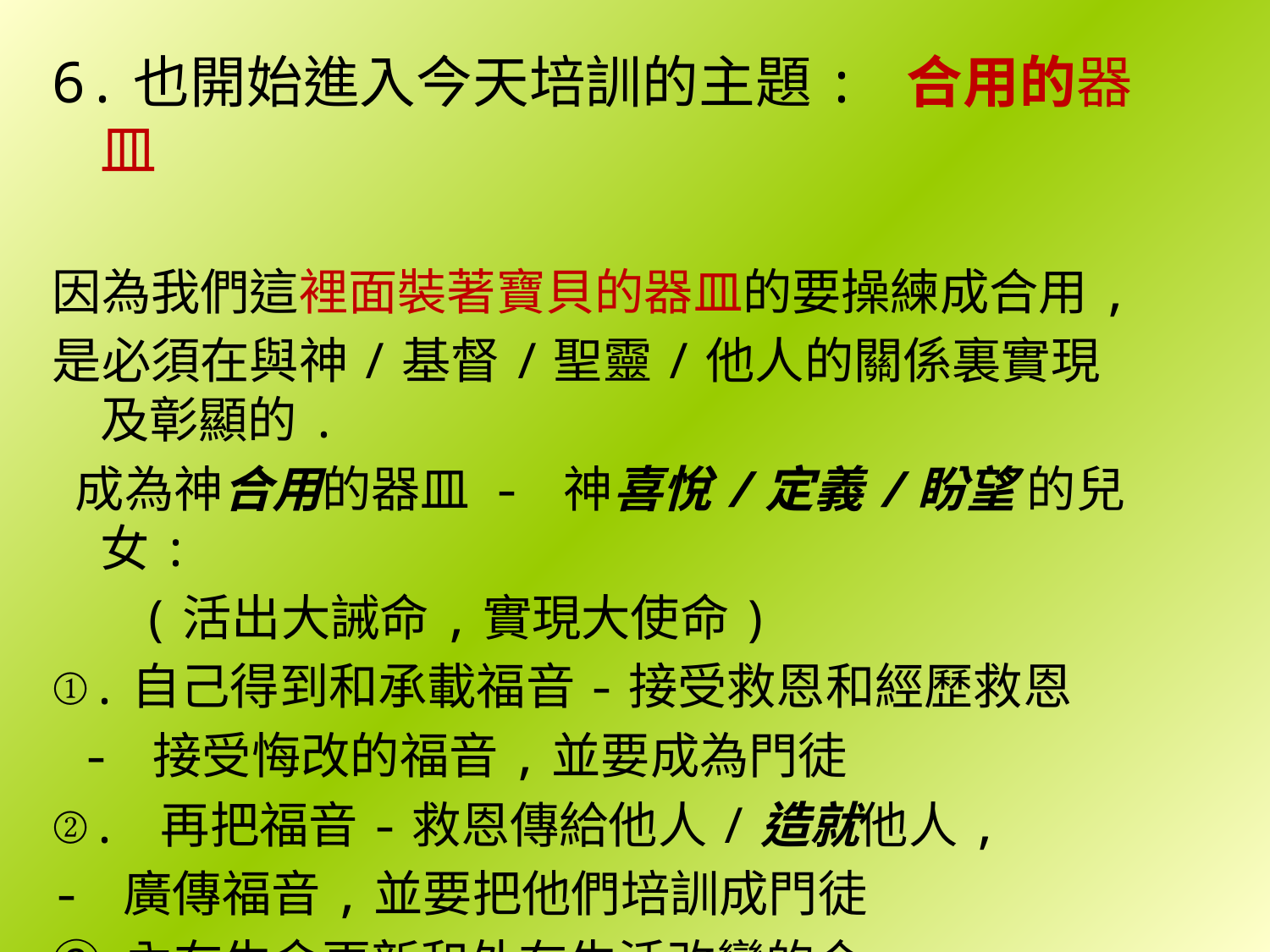

6.也開始進入今天培訓的主題: 合用的器皿

因為我們這裡面裝著寶貝的器皿的要操練成合用,
是必須在與神/基督/聖靈/他人的關係裏實現及彰顯的.
 成為神合用的器皿 - 神喜悅/定義/盼望 的兒女:
   (活出大誡命,實現大使命)
①.自己得到和承載福音-接受救恩和經歷救恩
 - 接受悔改的福音,並要成為門徒
②. 再把福音-救恩傳給他人/造就他人,
- 廣傳福音,並要把他們培訓成門徒
③ 內在生命更新和外在生活改變的合一.